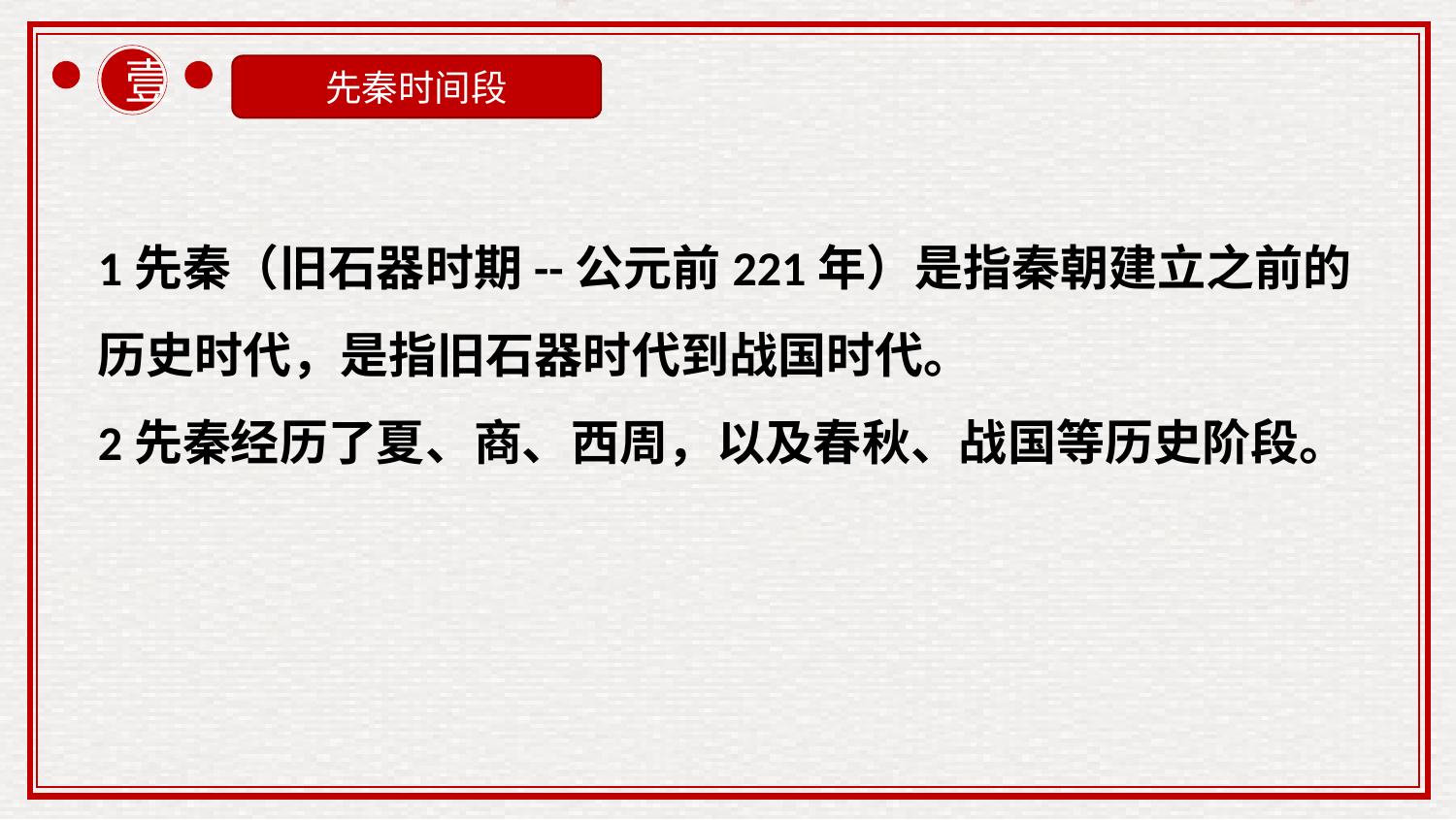

先秦时间段
1先秦（旧石器时期--公元前221年）是指秦朝建立之前的历史时代，是指旧石器时代到战国时代。
2先秦经历了夏、商、西周，以及春秋、战国等历史阶段。